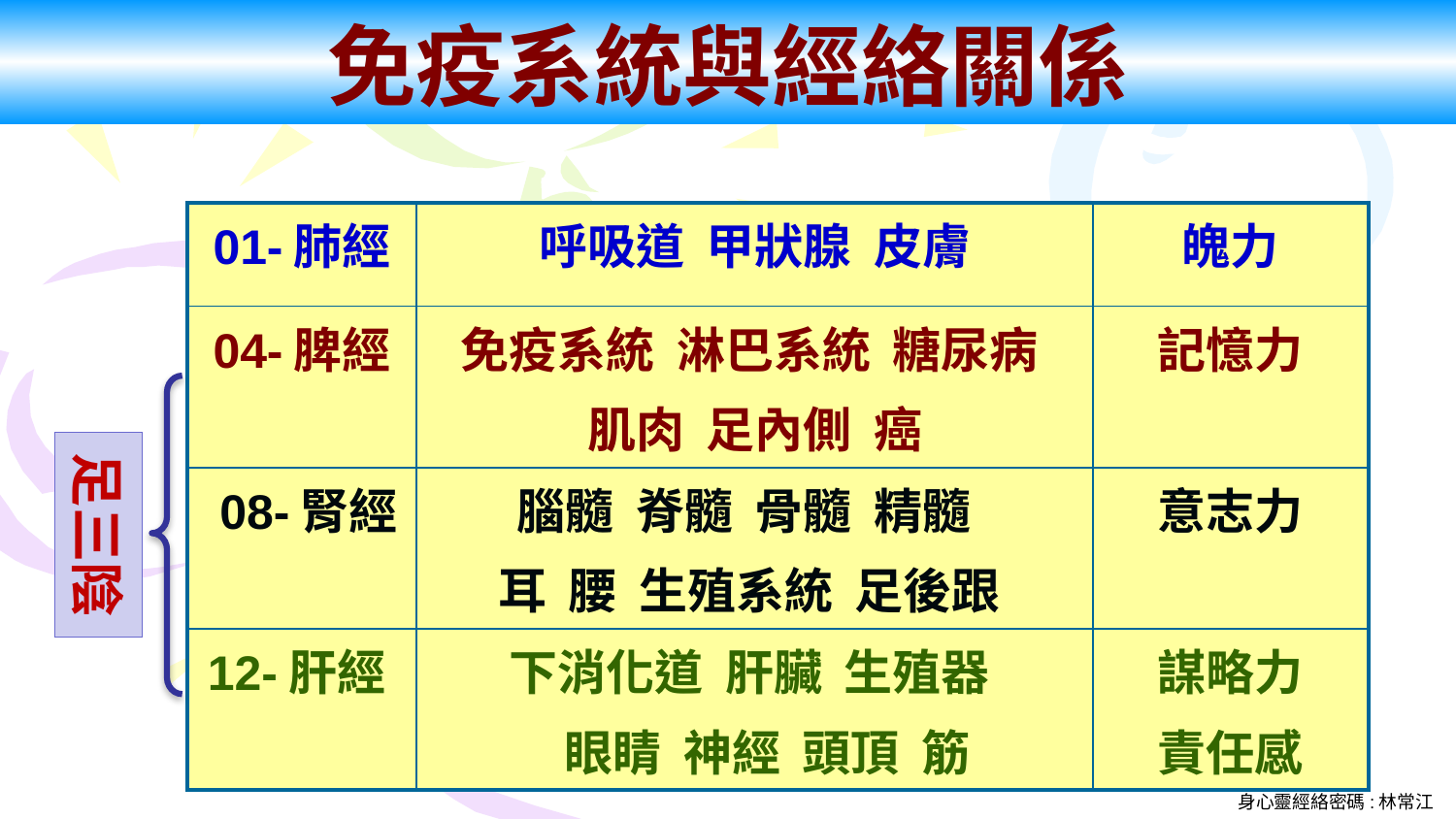

# 免疫系統與經絡關係
| 01-肺經 | 呼吸道 甲狀腺 皮膚 | 魄力 |
| --- | --- | --- |
| 04-脾經 | 免疫系統 淋巴系統 糖尿病 肌肉 足內側 癌 | 記憶力 |
| 08-腎經 | 腦髓 脊髓 骨髓 精髓 耳 腰 生殖系統 足後跟 | 意志力 |
| 12-肝經 | 下消化道 肝臟 生殖器 眼睛 神經 頭頂 筋 | 謀略力 責任感 |

足三陰
身心靈經絡密碼:林常江